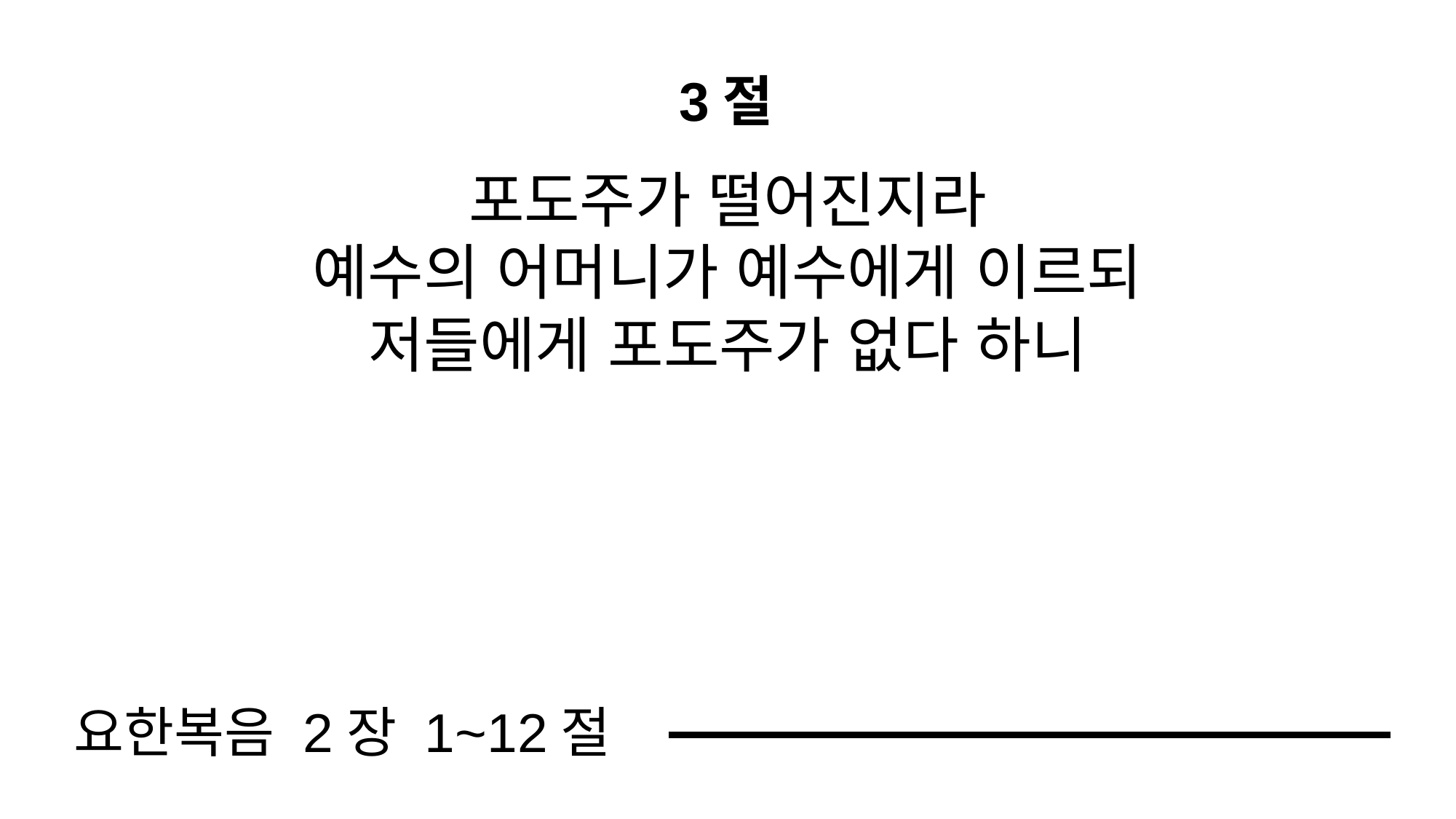

3절
포도주가 떨어진지라
예수의 어머니가 예수에게 이르되
저들에게 포도주가 없다 하니
요한복음 2장 1~12절